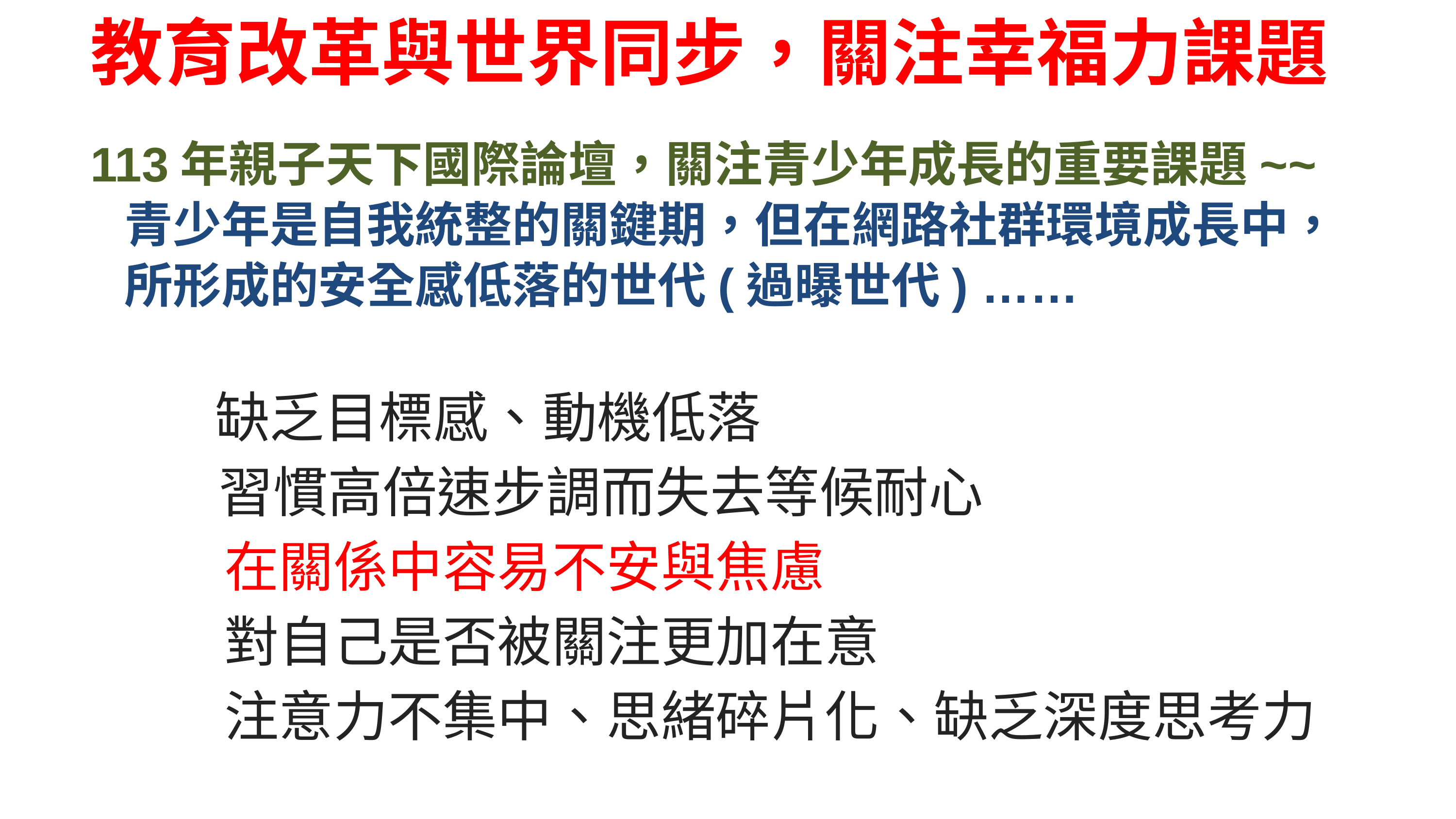

教育改革與世界同步，關注幸福力課題
113年親子天下國際論壇，關注青少年成長的重要課題~~
  青少年是自我統整的關鍵期，但在網路社群環境成長中，
  所形成的安全感低落的世代(過曝世代) ……

         缺乏目標感、動機低落
　      習慣高倍速步調而失去等候耐心
　　  在關係中容易不安與焦慮
　　  對自己是否被關注更加在意
　　  注意力不集中、思緒碎片化、缺乏深度思考力